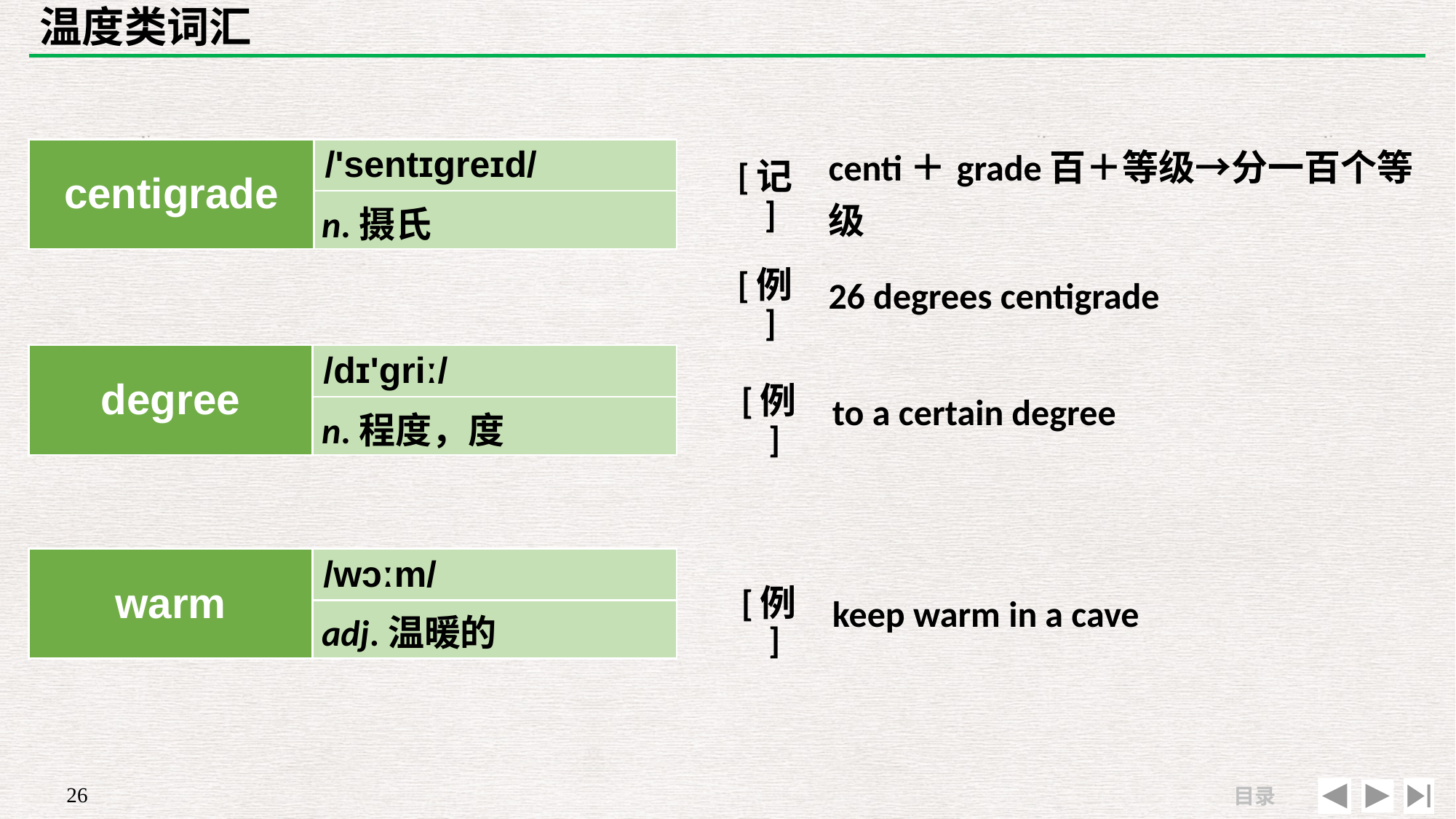

# 温度类词汇

| [记] | centi＋grade百＋等级→分一百个等级 |
| --- | --- |
| [例] | 26 degrees centigrade |
| centigrade | /'sentɪɡreɪd/ |
| --- | --- |
|  |  |
n.摄氏
|  |  |
| --- | --- |
| [例] | to a certain degree |
| degree | /dɪ'ɡriː/ |
| --- | --- |
|  |  |
n.程度，度
|  |  |
| --- | --- |
| [例] | keep warm in a cave |
| warm | /wɔːm/ |
| --- | --- |
|  |  |
adj.温暖的